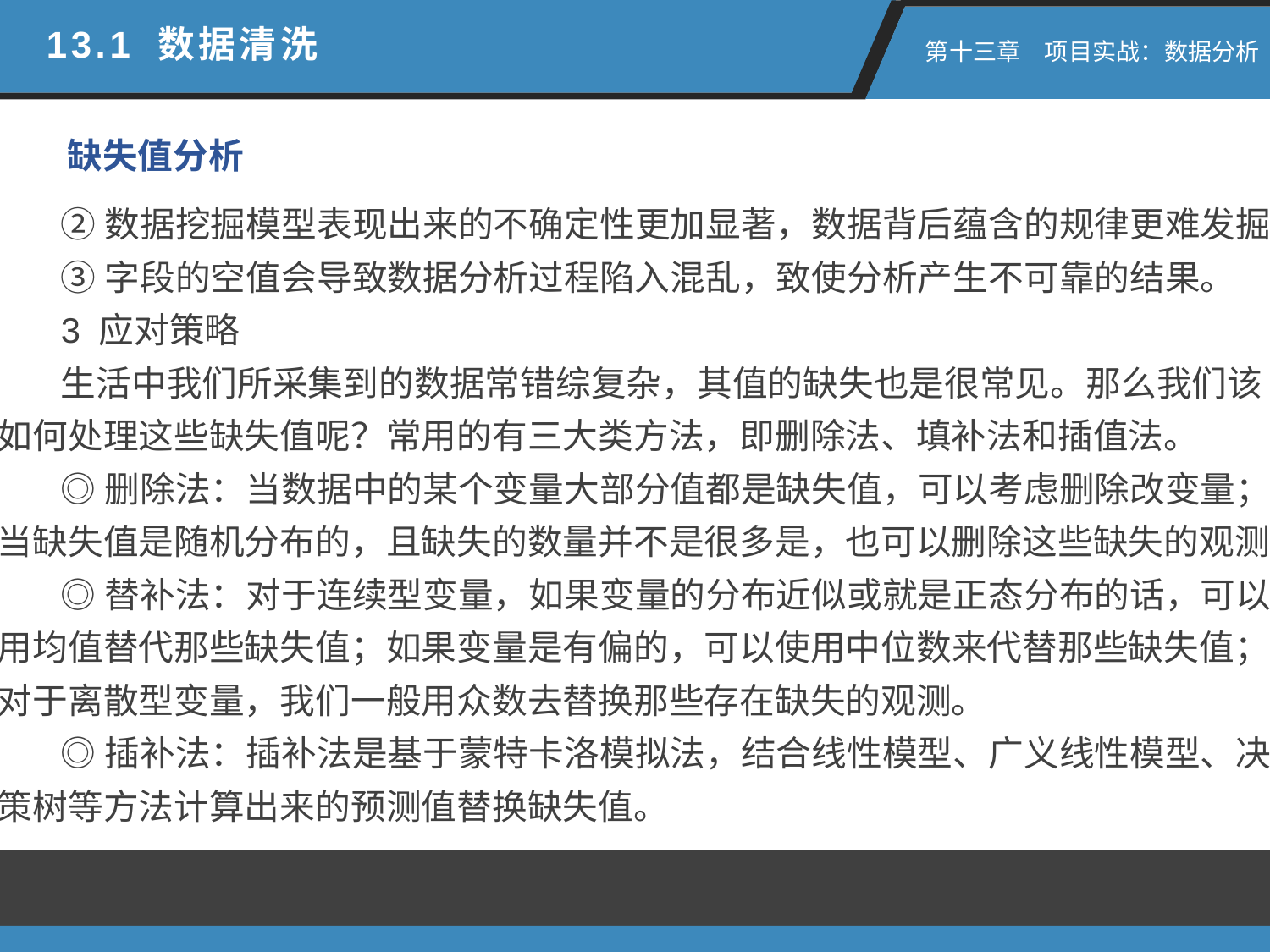

13.1 数据清洗
  第十三章　项目实战：数据分析
缺失值分析
②数据挖掘模型表现出来的不确定性更加显著，数据背后蕴含的规律更难发掘。
③字段的空值会导致数据分析过程陷入混乱，致使分析产生不可靠的结果。
3 应对策略
生活中我们所采集到的数据常错综复杂，其值的缺失也是很常见。那么我们该如何处理这些缺失值呢？常用的有三大类方法，即删除法、填补法和插值法。
◎删除法：当数据中的某个变量大部分值都是缺失值，可以考虑删除改变量；当缺失值是随机分布的，且缺失的数量并不是很多是，也可以删除这些缺失的观测。
◎替补法：对于连续型变量，如果变量的分布近似或就是正态分布的话，可以用均值替代那些缺失值；如果变量是有偏的，可以使用中位数来代替那些缺失值；对于离散型变量，我们一般用众数去替换那些存在缺失的观测。
◎插补法：插补法是基于蒙特卡洛模拟法，结合线性模型、广义线性模型、决策树等方法计算出来的预测值替换缺失值。